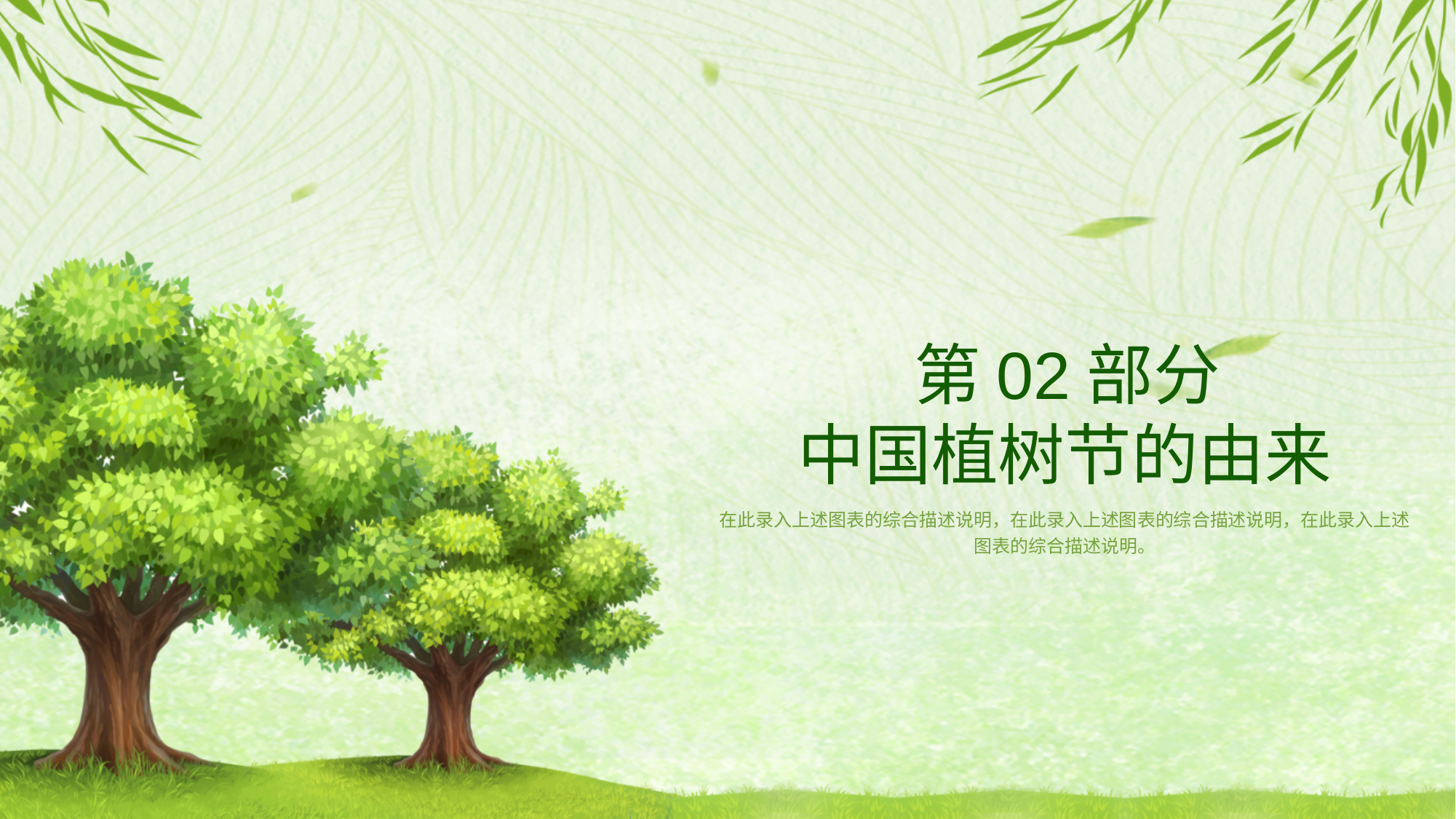

第02部分
中国植树节的由来
在此录入上述图表的综合描述说明，在此录入上述图表的综合描述说明，在此录入上述图表的综合描述说明。